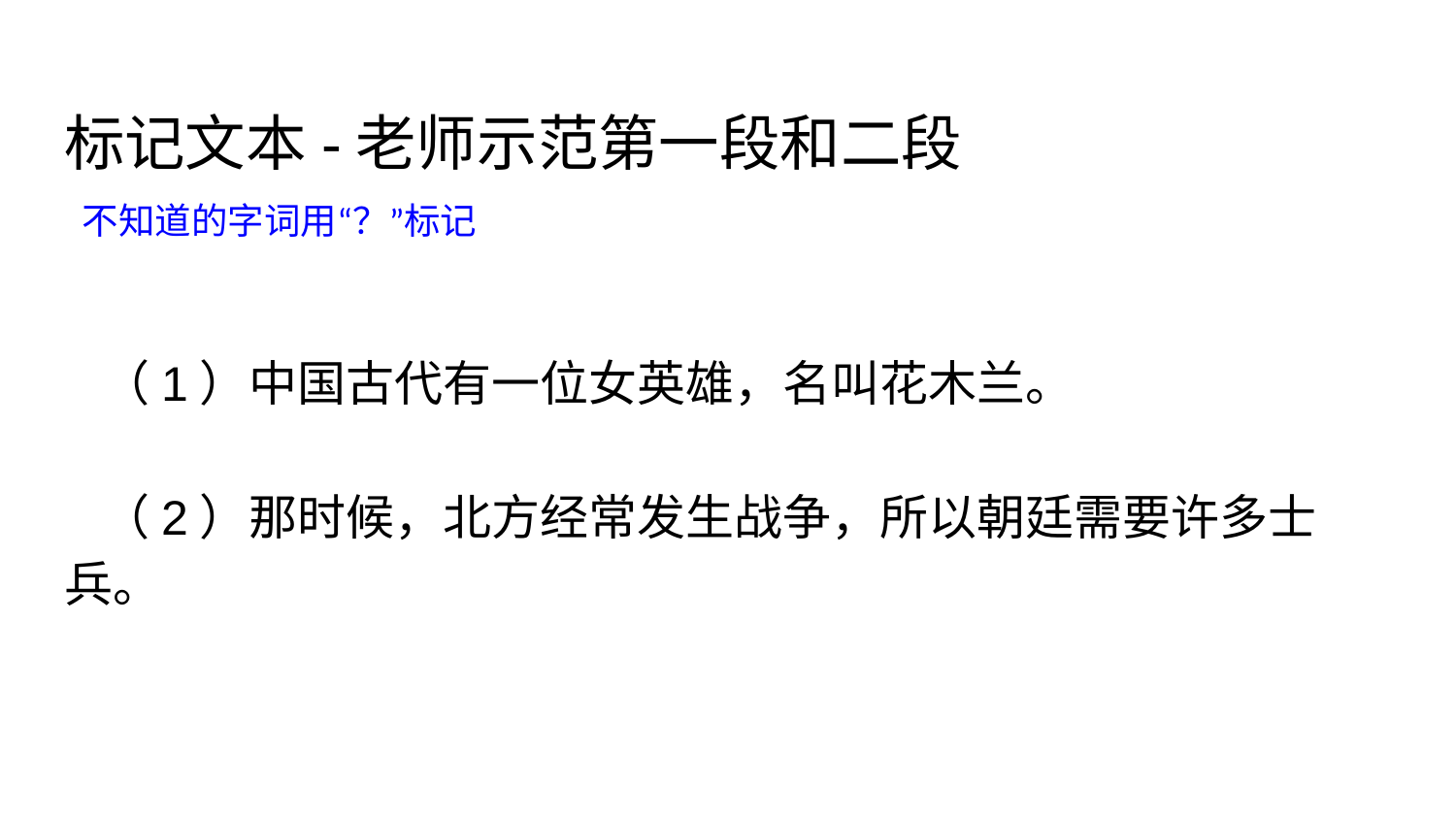

# 标记文本-老师示范第一段和二段
不知道的字词用“？”标记

（1）中国古代有一位女英雄，名叫花木兰。
（2）那时候，北方经常发生战争，所以朝廷需要许多士兵。